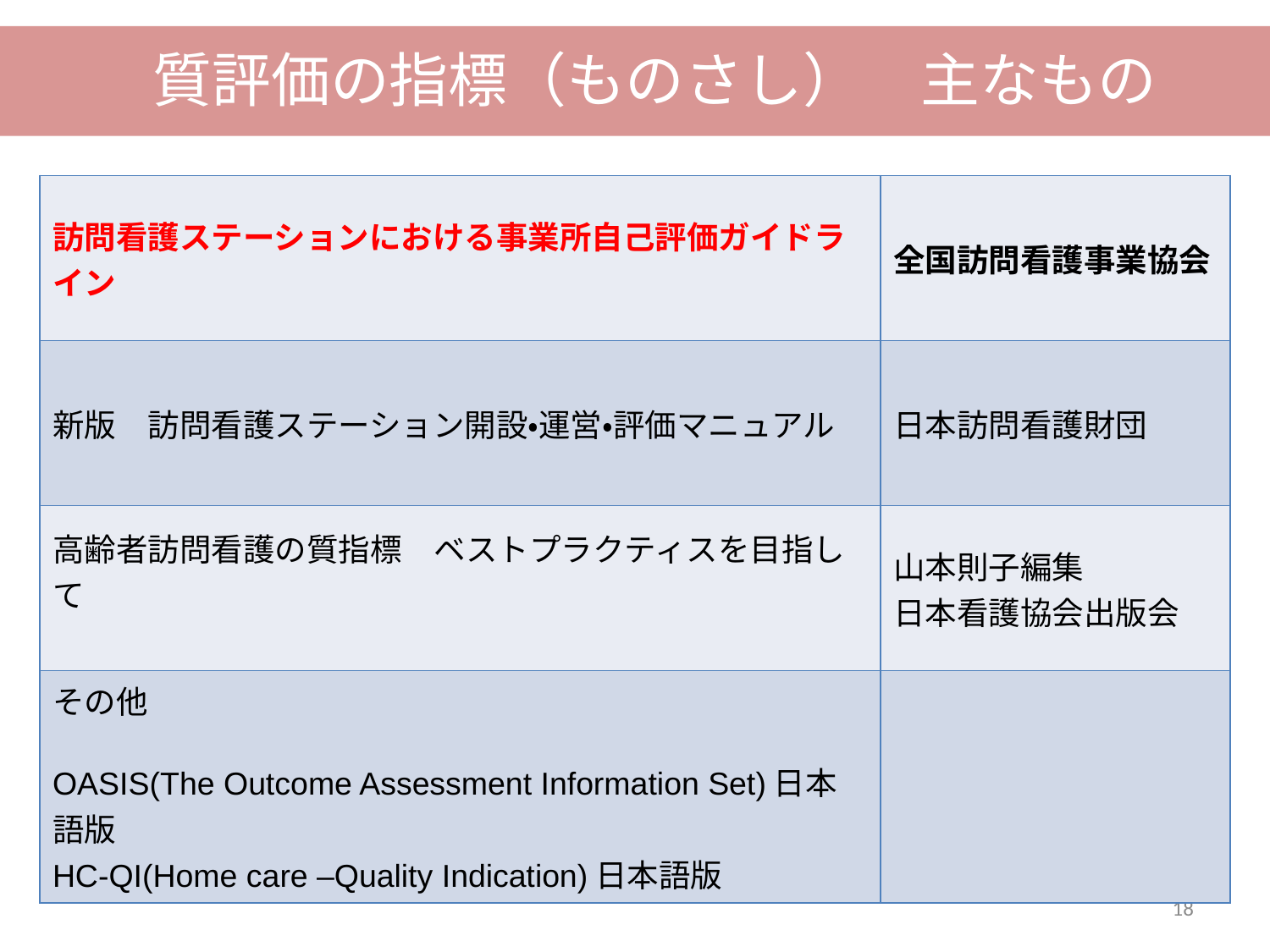

質評価の指標（ものさし）　主なもの
| 訪問看護ステーションにおける事業所自己評価ガイドライン | 全国訪問看護事業協会 |
| --- | --- |
| 新版　訪問看護ステーション開設・運営・評価マニュアル | 日本訪問看護財団 |
| 高齢者訪問看護の質指標　ベストプラクティスを目指して | 山本則子編集 日本看護協会出版会 |
| その他 OASIS(The Outcome Assessment Information Set)日本語版 HC-QI(Home care –Quality Indication)日本語版 |  |
18